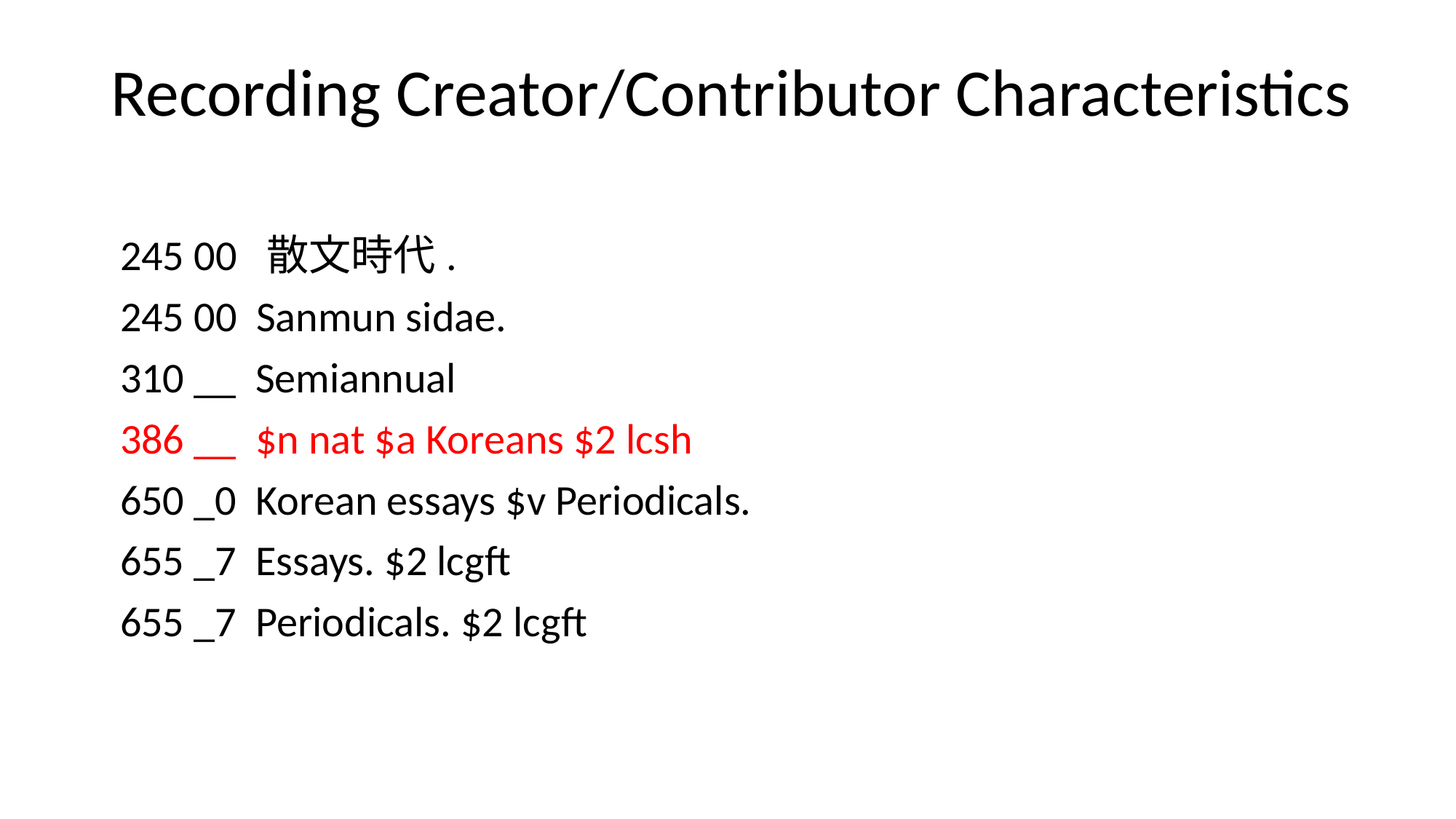

# Recording Creator/Contributor Characteristics
	245 00  散文時代.
	245 00  Sanmun sidae.
	310 __  Semiannual
	386 __  $n nat $a Koreans $2 lcsh
	650 _0  Korean essays $v Periodicals.
	655 _7  Essays. $2 lcgft
	655 _7  Periodicals. $2 lcgft